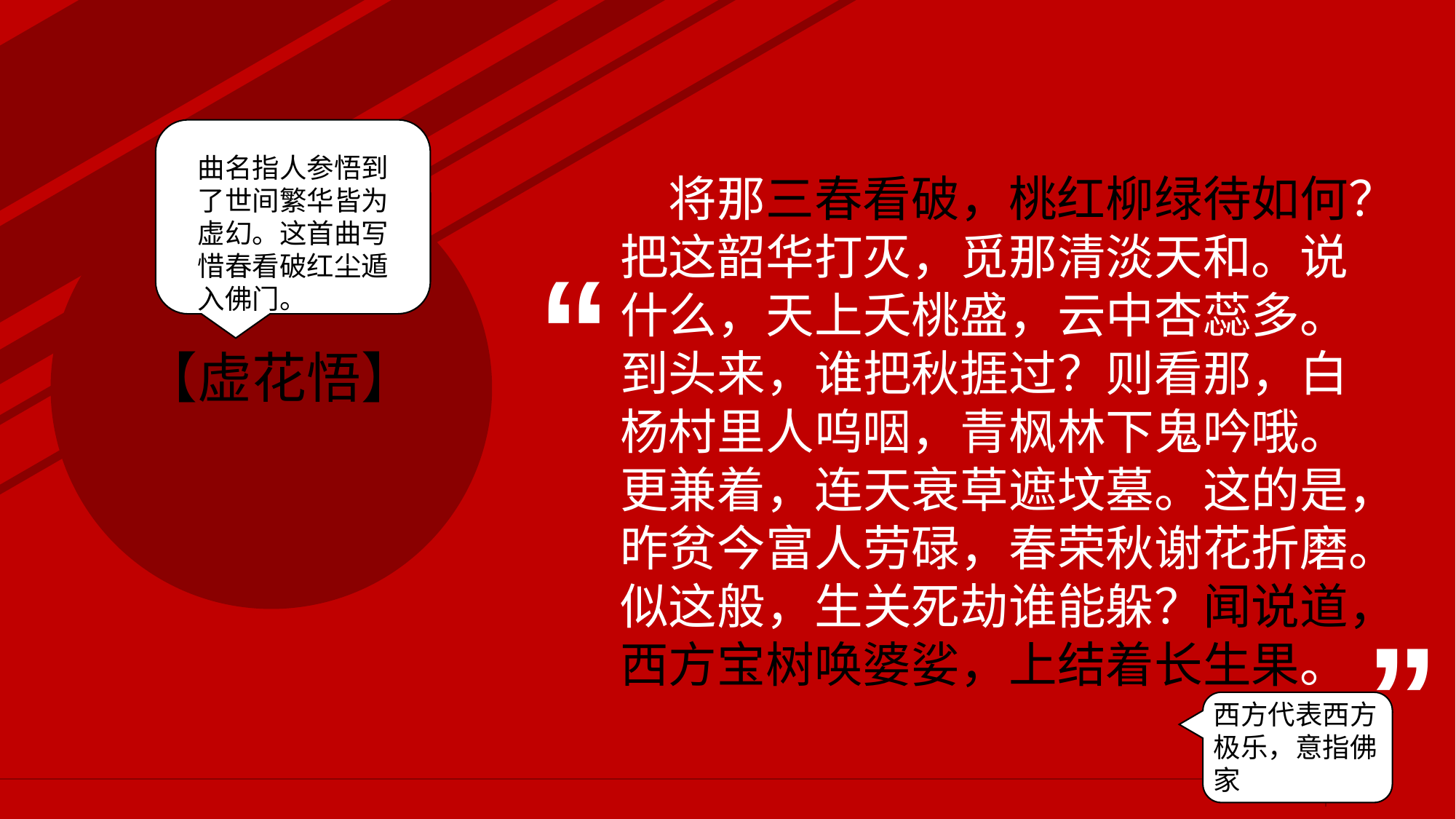

yi
曲名指人参悟到了世间繁华皆为虚幻。这首曲写惜春看破红尘遁入佛门。
# 将那三春看破，桃红柳绿待如何？把这韶华打灭，觅那清淡天和。说什么，天上夭桃盛，云中杏蕊多。到头来，谁把秋捱过？则看那，白杨村里人呜咽，青枫林下鬼吟哦。更兼着，连天衰草遮坟墓。这的是，昨贫今富人劳碌，春荣秋谢花折磨。似这般，生关死劫谁能躲？闻说道，西方宝树唤婆娑，上结着长生果。
【虚花悟】
yi
西方代表西方极乐，意指佛家